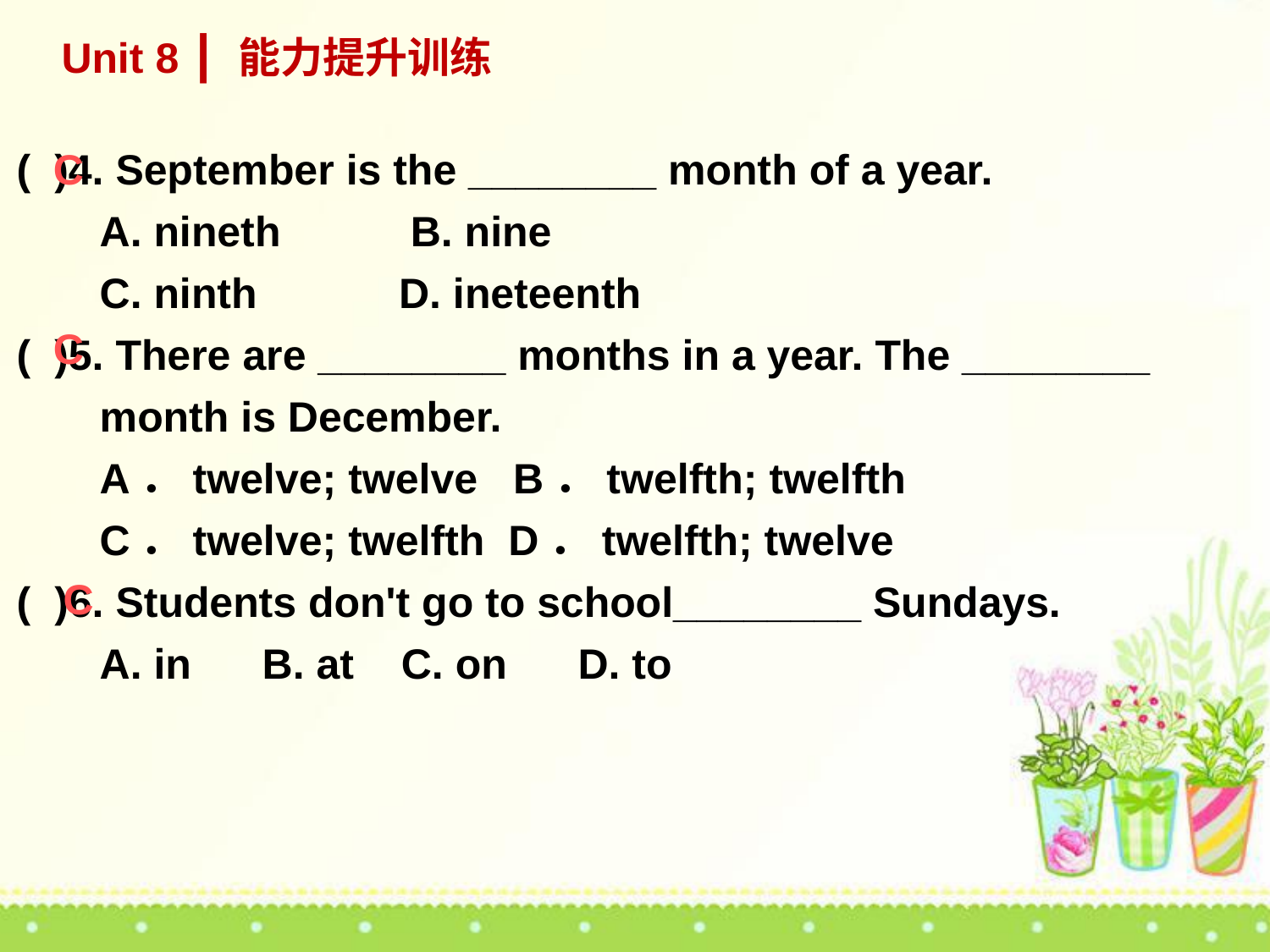

Unit 8 ┃ 能力提升训练
 (  )4. September is the ________ month of a year.
        A. nineth           B. nine
        C. ninth            D. ineteenth
 (  )5. There are ________ months in a year. The ________
        month is December.
        A．twelve; twelve   B．twelfth; twelfth
        C．twelve; twelfth  D．twelfth; twelve
 (  )6. Students don't go to school________ Sundays.
        A. in      B. at    C. on      D. to
C
C
C